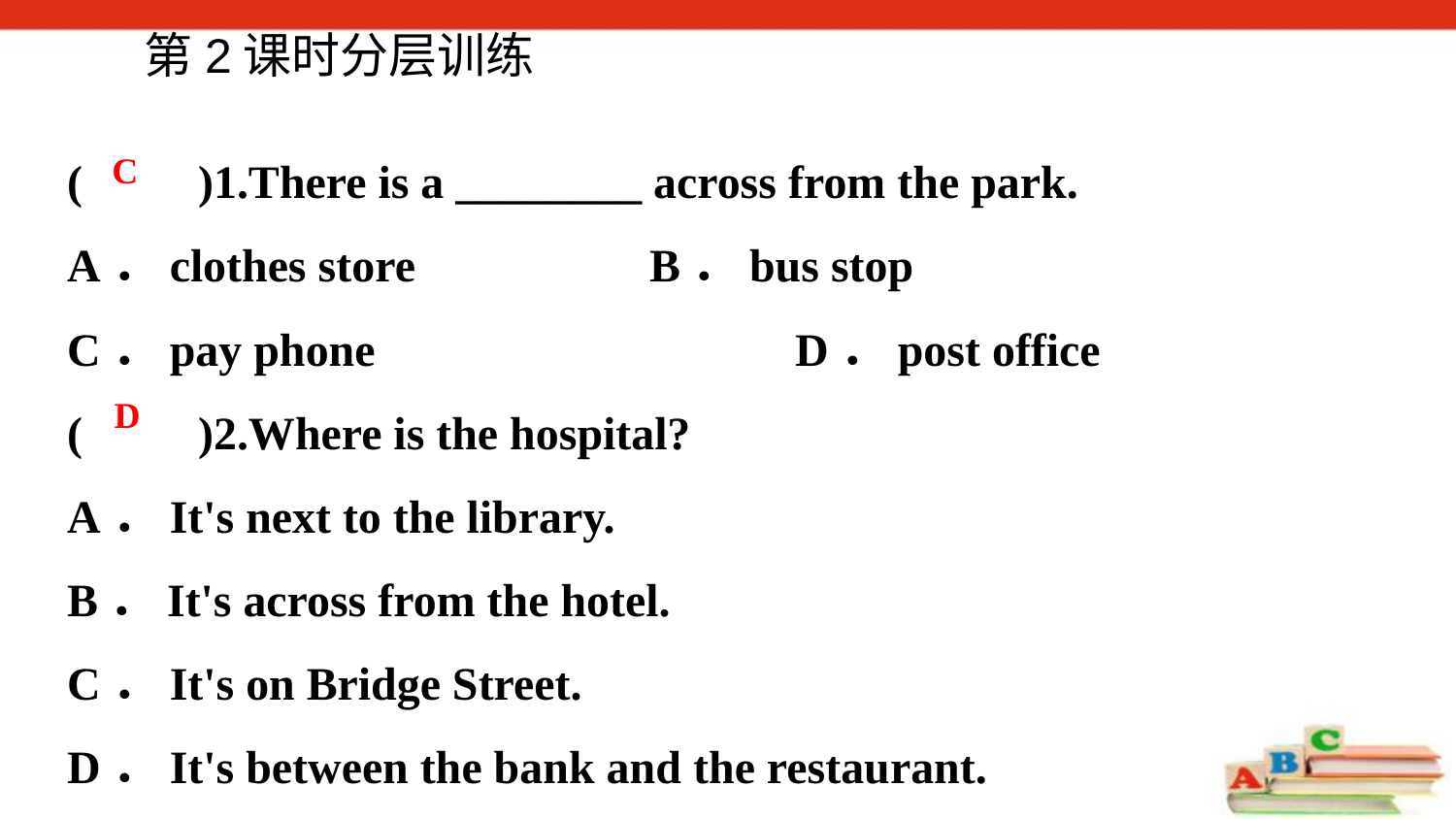

第2课时分层训练
(　　)1.There is a ________ across from the park.
A．clothes store　　　	B．bus stop
C．pay phone  			D．post office
(　　)2.Where is the hospital?
A．It's next to the library.
B．It's across from the hotel.
C．It's on Bridge Street.
D．It's between the bank and the restaurant.
C
D